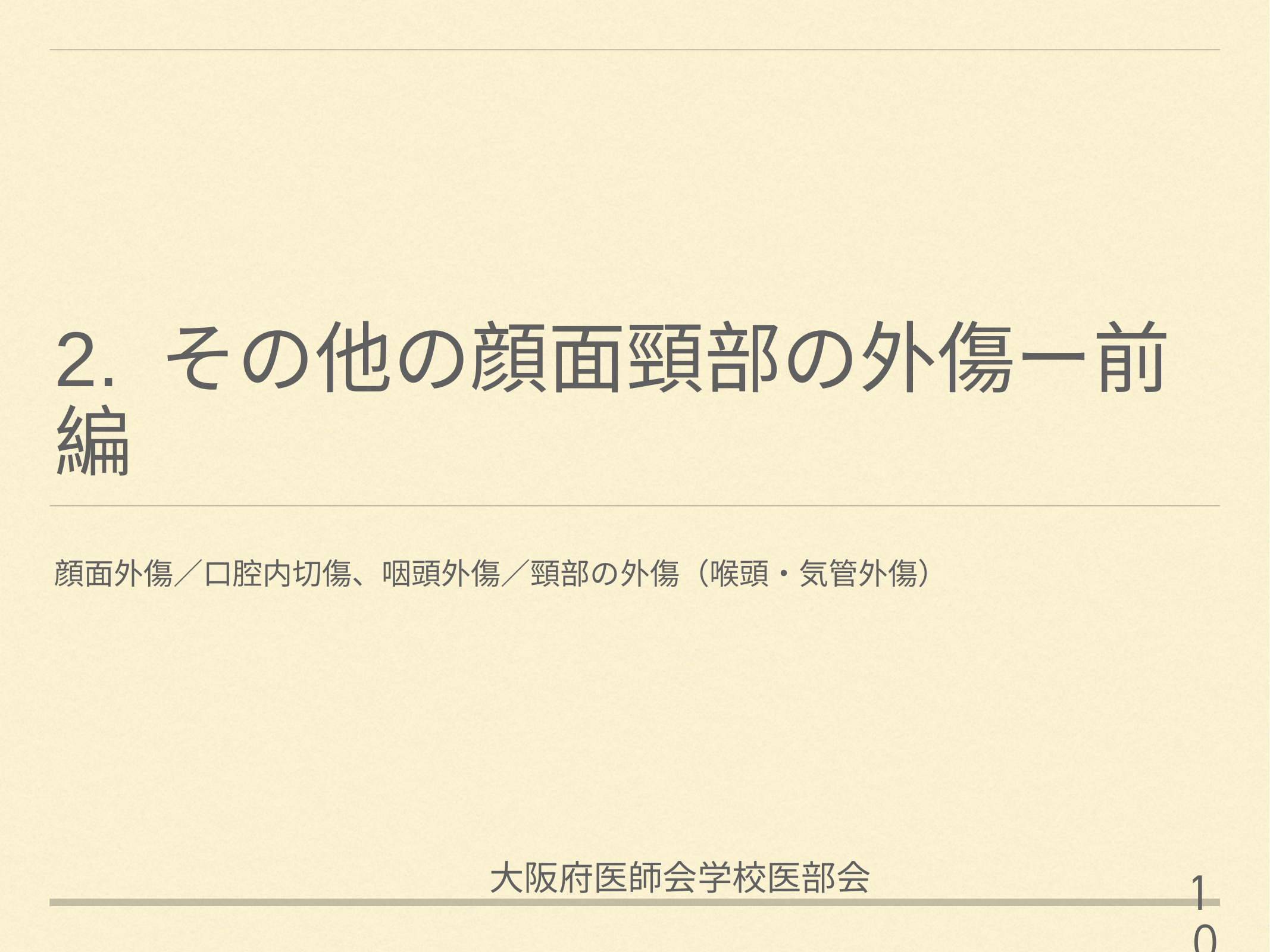

# 2. その他の顔面頸部の外傷ー前編
顔面外傷／口腔内切傷、咽頭外傷／頸部の外傷（喉頭・気管外傷）
大阪府医師会学校医部会
10